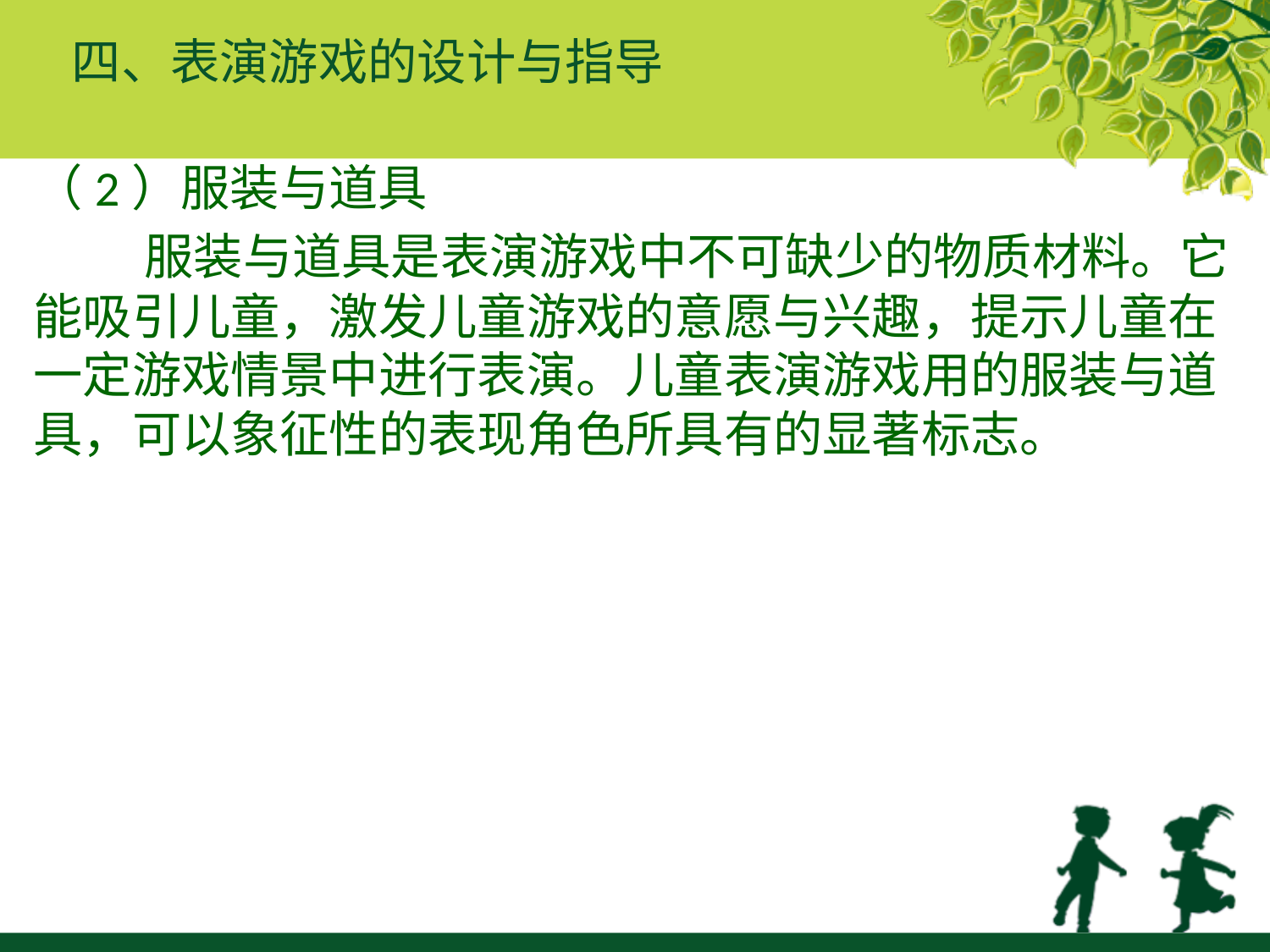

# 四、表演游戏的设计与指导
（2）服装与道具
         服装与道具是表演游戏中不可缺少的物质材料。它能吸引儿童，激发儿童游戏的意愿与兴趣，提示儿童在一定游戏情景中进行表演。儿童表演游戏用的服装与道具，可以象征性的表现角色所具有的显著标志。